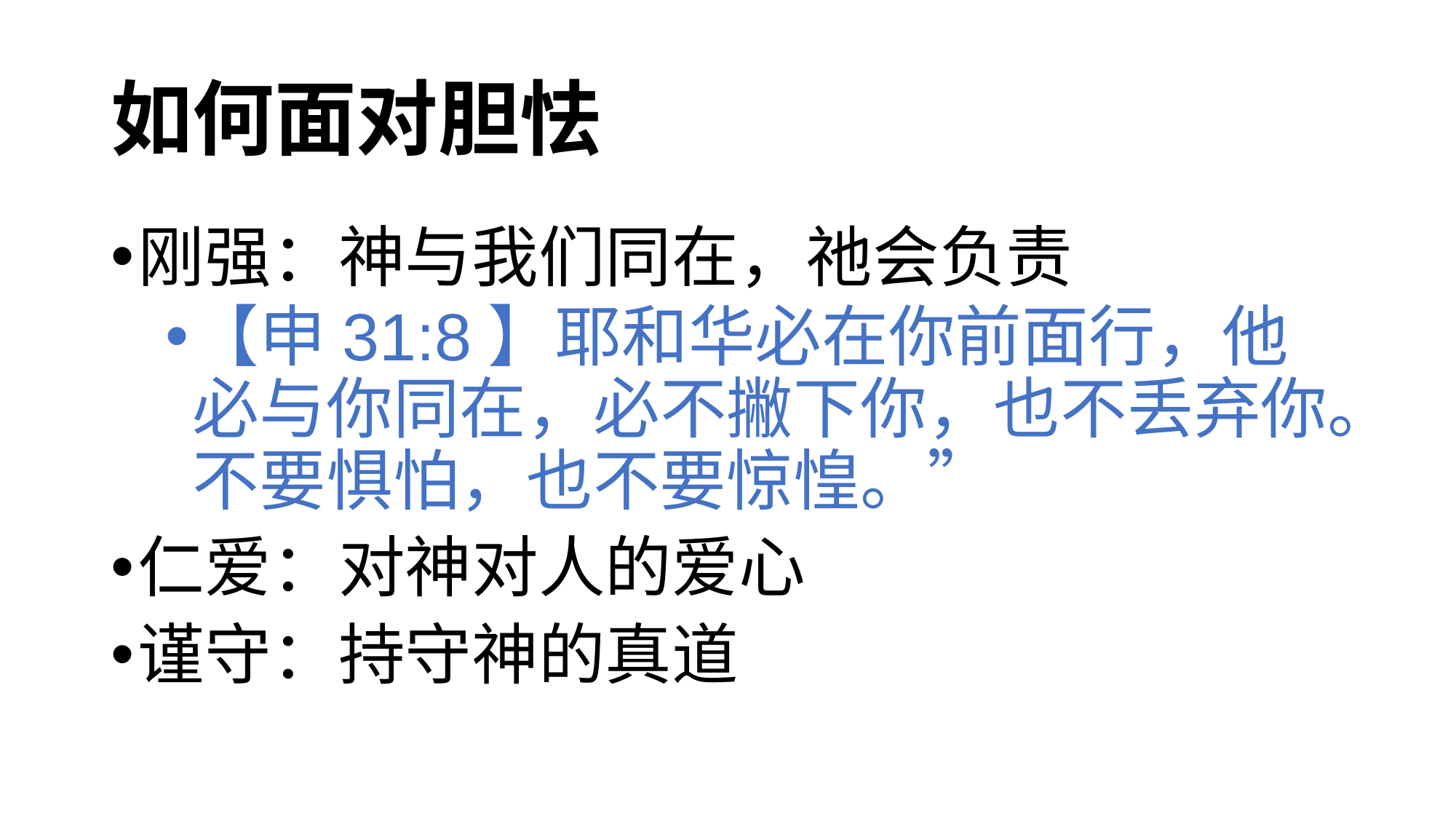

# 如何面对胆怯
刚强：神与我们同在，祂会负责
【申31:8】耶和华必在你前面行，他必与你同在，必不撇下你，也不丢弃你。不要惧怕，也不要惊惶。”
仁爱：对神对人的爱心
谨守：持守神的真道